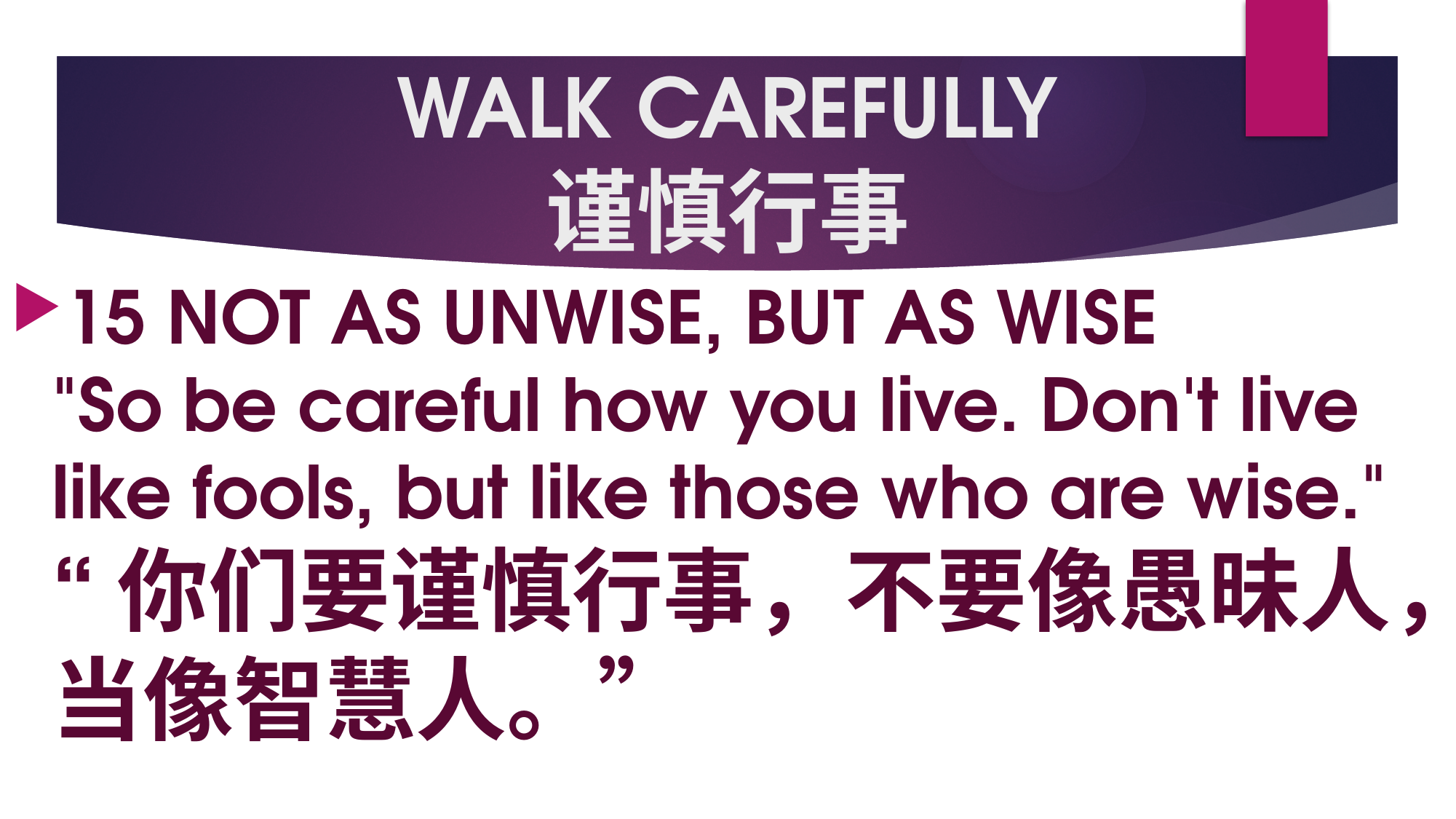

# WALK CAREFULLY 谨慎行事
15 NOT AS UNWISE, BUT AS WISE             "So be careful how you live. Don't live like fools, but like those who are wise." “你们要谨慎行事，不要像愚昧人，当像智慧人。”